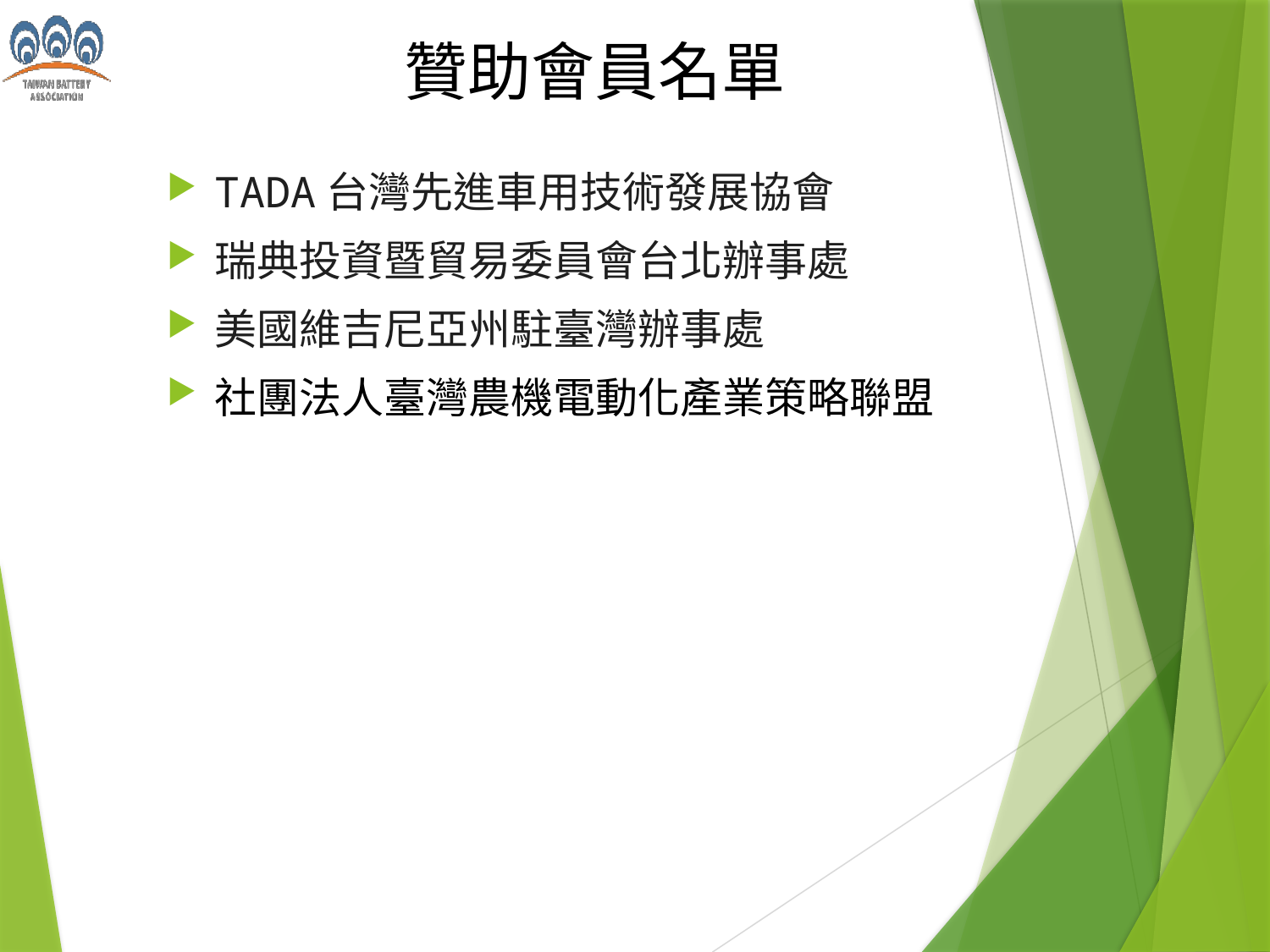

# 贊助會員名單
TADA台灣先進車用技術發展協會
瑞典投資暨貿易委員會台北辦事處
美國維吉尼亞州駐臺灣辦事處
社團法人臺灣農機電動化產業策略聯盟